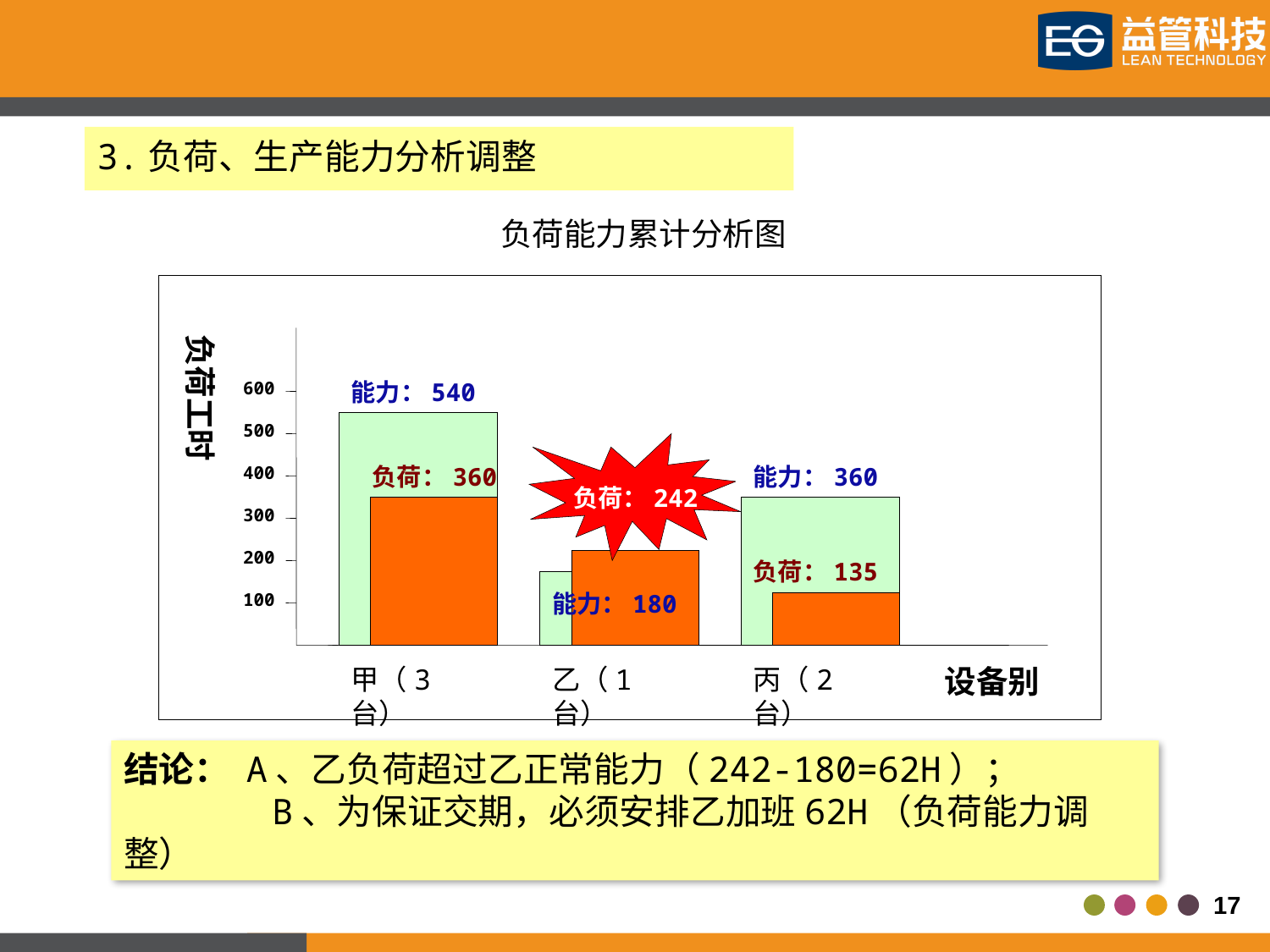

3.负荷、生产能力分析调整
负荷能力累计分析图

负荷工时

600
能力：540

500

400
负荷：360
能力：360

负荷：242
300

200

负荷：135

100
能力：180

甲（3台）
乙（1台）
丙（2台）
设备别
结论： A、乙负荷超过乙正常能力（242-180=62H）；
       B、为保证交期，必须安排乙加班62H（负荷能力调整）